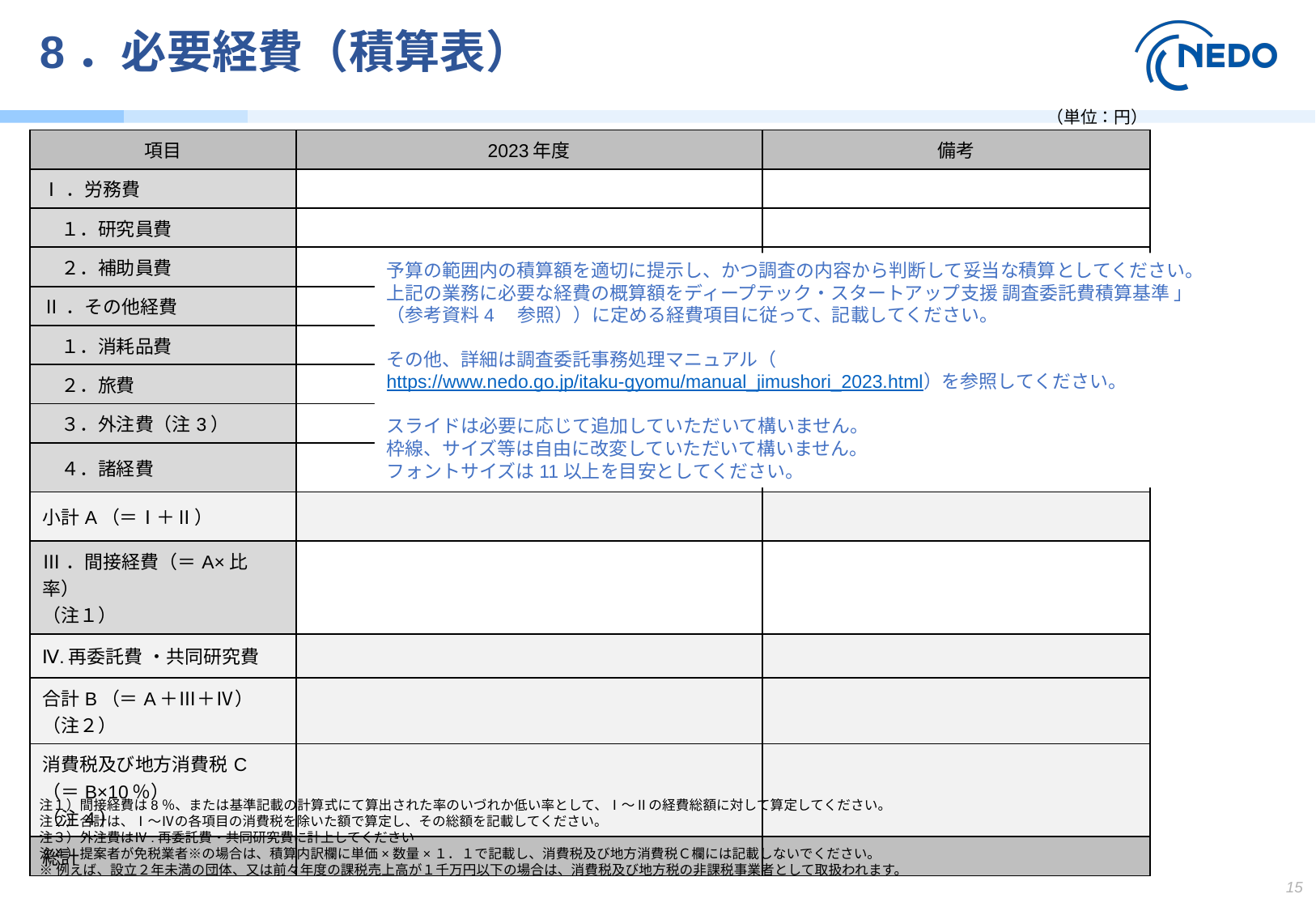

# 8．必要経費（積算表）
（単位：円）
| 項目 | 2023年度 | 備考 |
| --- | --- | --- |
| Ⅰ．労務費 |  |  |
| １．研究員費 |  |  |
| ２．補助員費 |  |  |
| Ⅱ．その他経費 |  |  |
| １．消耗品費 |  |  |
| ２．旅費 |  |  |
| ３．外注費（注3） |  |  |
| ４．諸経費 |  |  |
| 小計A（＝Ⅰ＋Ⅱ） |  |  |
| Ⅲ．間接経費（＝A×比率） （注１） |  |  |
| Ⅳ.再委託費 ・共同研究費 |  |  |
| 合計B（＝A＋Ⅲ＋Ⅳ） （注２） |  |  |
| 消費税及び地方消費税C（＝B×10％） （注4） |  |  |
| 総計 |  |  |
予算の範囲内の積算額を適切に提示し、かつ調査の内容から判断して妥当な積算としてください。
上記の業務に必要な経費の概算額をディープテック・スタートアップ支援 調査委託費積算基準 」（参考資料4　参照））に定める経費項目に従って、記載してください。

その他、詳細は調査委託事務処理マニュアル（https://www.nedo.go.jp/itaku-gyomu/manual_jimushori_2023.html）を参照してください。

スライドは必要に応じて追加していただいて構いません。
枠線、サイズ等は自由に改変していただいて構いません。
フォントサイズは11以上を目安としてください。
注１）間接経費は8％、または基準記載の計算式にて算出された率のいづれか低い率として、Ⅰ～Ⅱの経費総額に対して算定してください。
注２）合計は、Ⅰ～Ⅳの各項目の消費税を除いた額で算定し、その総額を記載してください。
注３）外注費はⅣ.再委託費・共同研究費に計上してください
注４）提案者が免税業者※の場合は、積算内訳欄に単価×数量×１．１で記載し、消費税及び地方消費税Ｃ欄には記載しないでください。
※例えば、設立２年未満の団体、又は前々年度の課税売上高が１千万円以下の場合は、消費税及び地方税の非課税事業者として取扱われます。
15